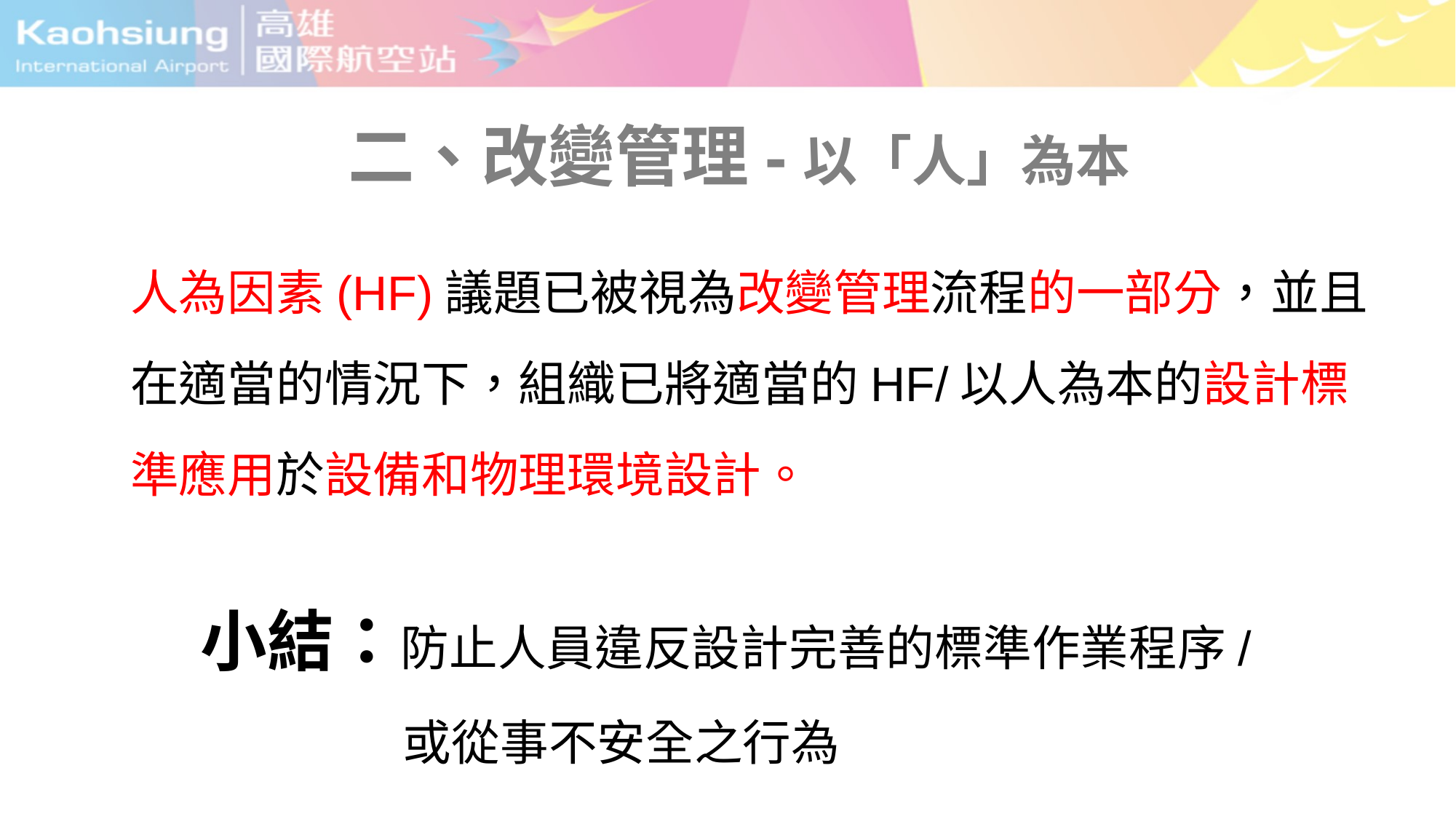

二、改變管理-以「人」為本
人為因素(HF)議題已被視為改變管理流程的一部分，並且在適當的情況下，組織已將適當的HF/以人為本的設計標準應用於設備和物理環境設計。
小結：防止人員違反設計完善的標準作業程序/
或從事不安全之行為